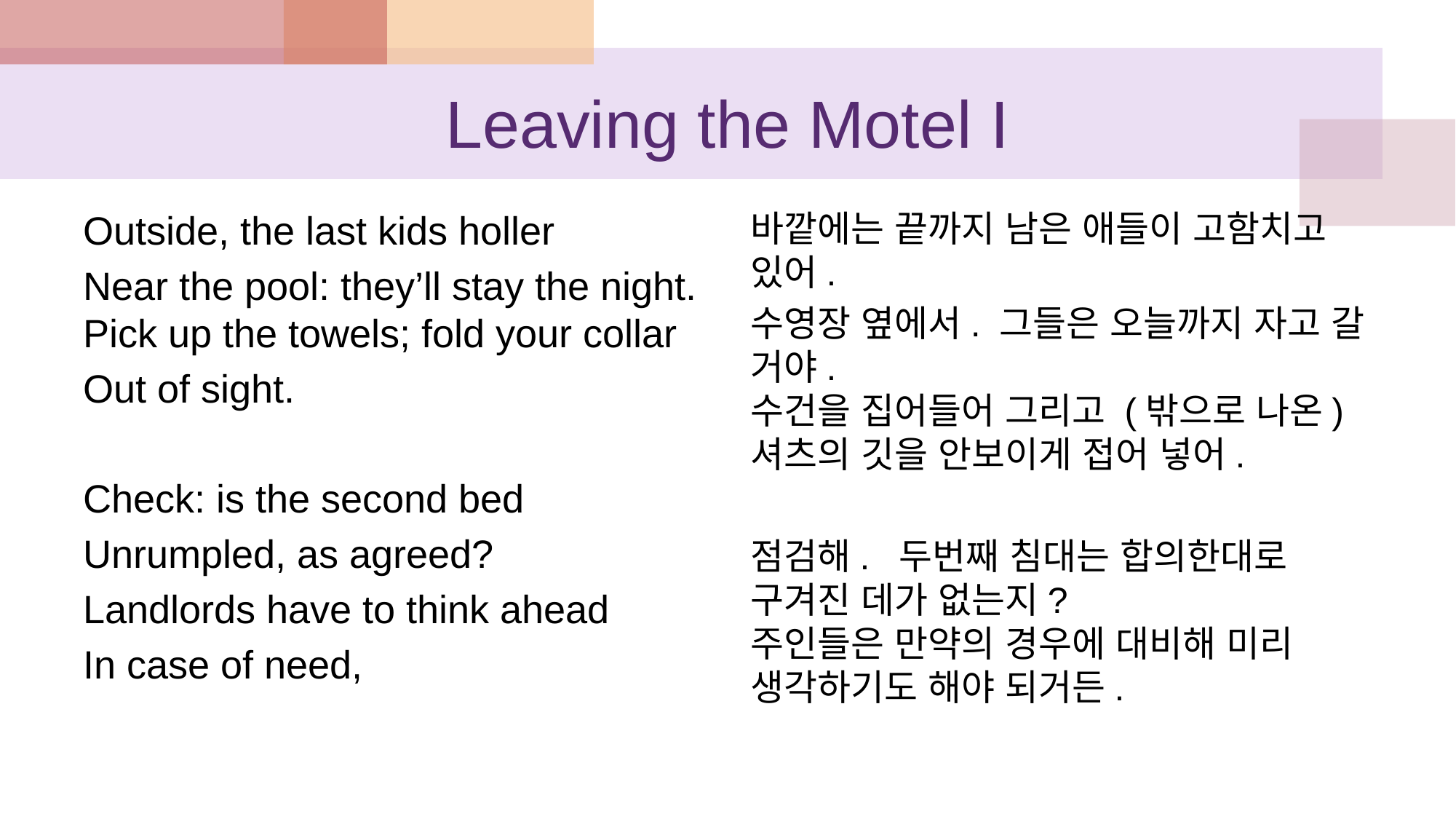

# Leaving the Motel I
Outside, the last kids holler
Near the pool: they’ll stay the night. Pick up the towels; fold your collar
Out of sight.

Check: is the second bed
Unrumpled, as agreed?
Landlords have to think ahead
In case of need,
바깥에는 끝까지 남은 애들이 고함치고 있어.
수영장 옆에서. 그들은 오늘까지 자고 갈 거야.
수건을 집어들어 그리고 (밖으로 나온) 셔츠의 깃을 안보이게 접어 넣어.

점검해.  두번째 침대는 합의한대로 구겨진 데가 없는지?
주인들은 만약의 경우에 대비해 미리 생각하기도 해야 되거든.